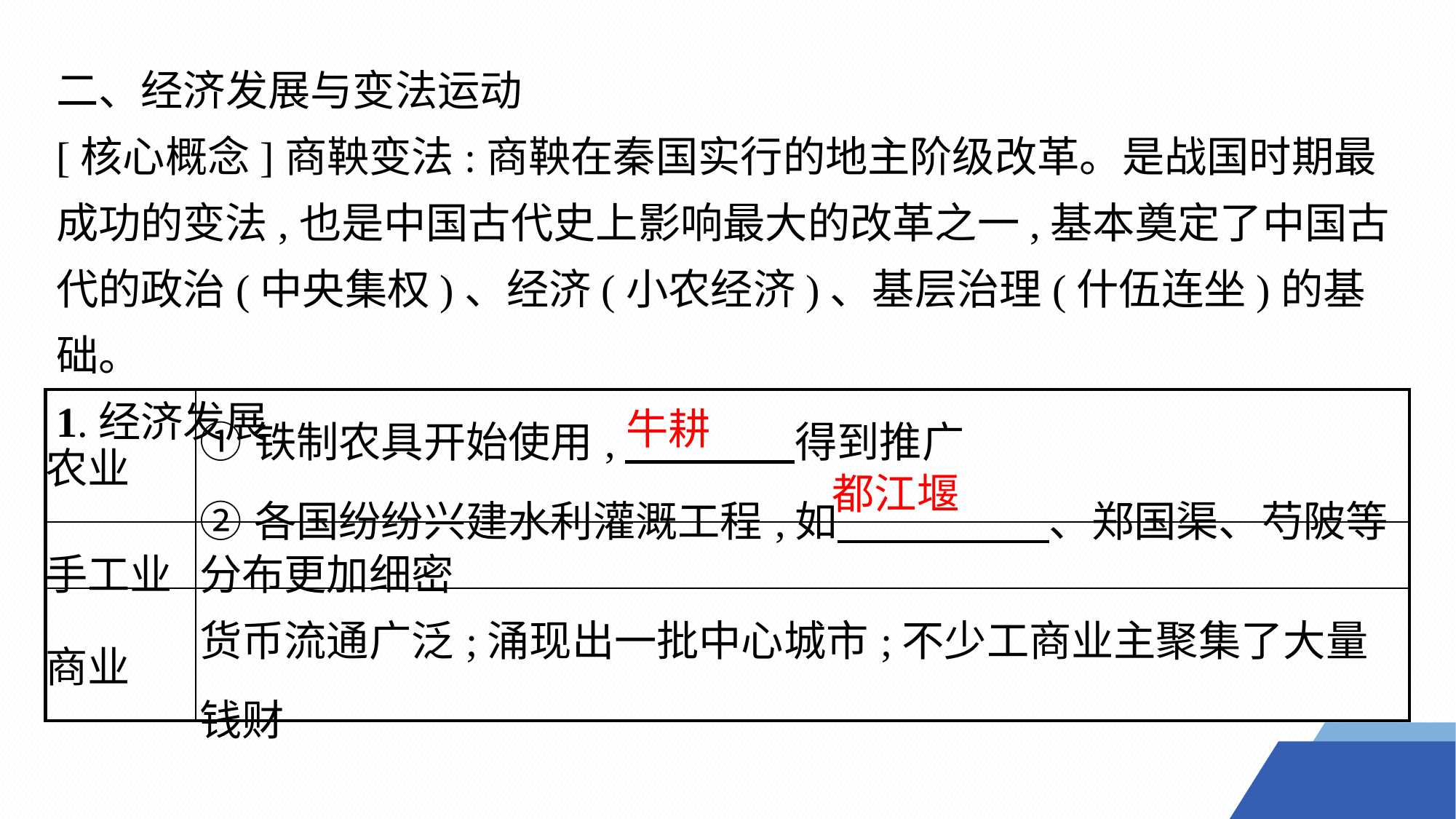

二、经济发展与变法运动
[核心概念]商鞅变法:商鞅在秦国实行的地主阶级改革。是战国时期最成功的变法,也是中国古代史上影响最大的改革之一,基本奠定了中国古代的政治(中央集权)、经济(小农经济)、基层治理(什伍连坐)的基础。
1.经济发展
牛耕
| 农业 | ①铁制农具开始使用,　　　　得到推广  ②各国纷纷兴建水利灌溉工程,如　　　　　、郑国渠、芍陂等 |
| --- | --- |
| 手工业 | 分布更加细密 |
| 商业 | 货币流通广泛;涌现出一批中心城市;不少工商业主聚集了大量钱财 |
都江堰